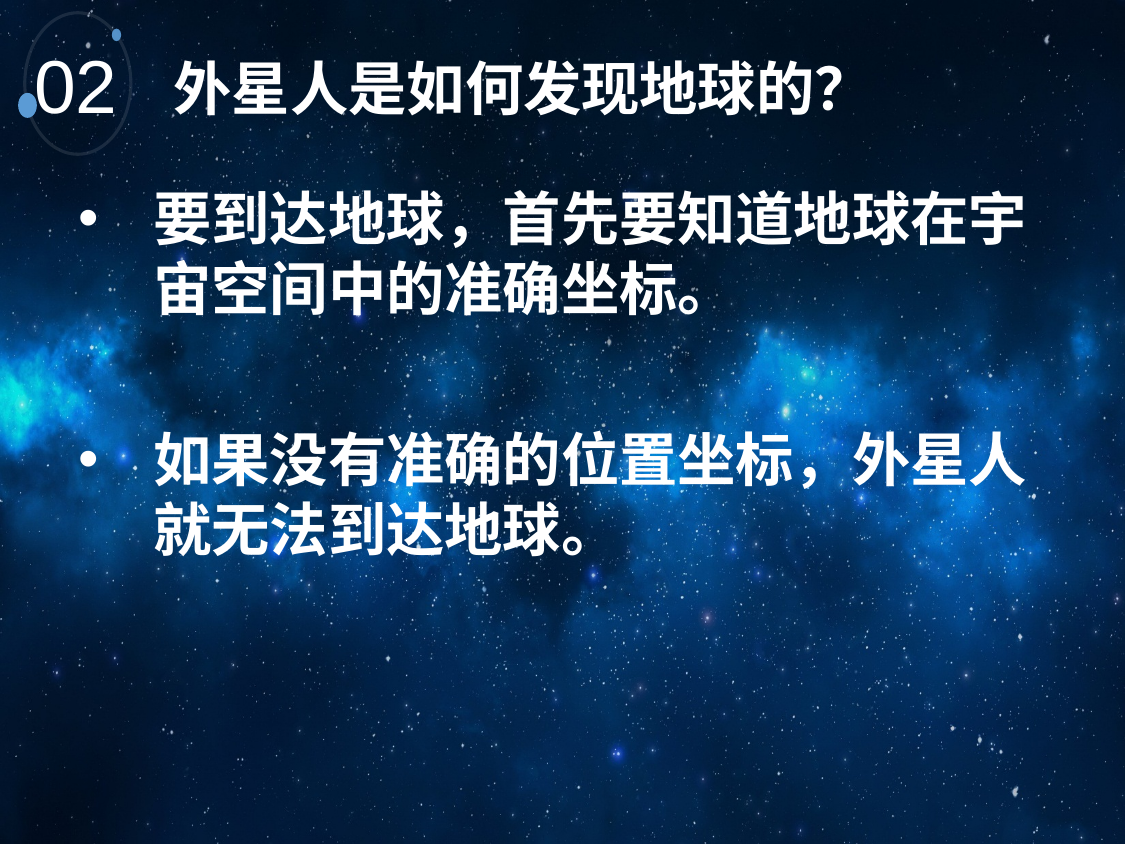

02
外星人是如何发现地球的？
要到达地球，首先要知道地球在宇宙空间中的准确坐标。

如果没有准确的位置坐标，外星人就无法到达地球。